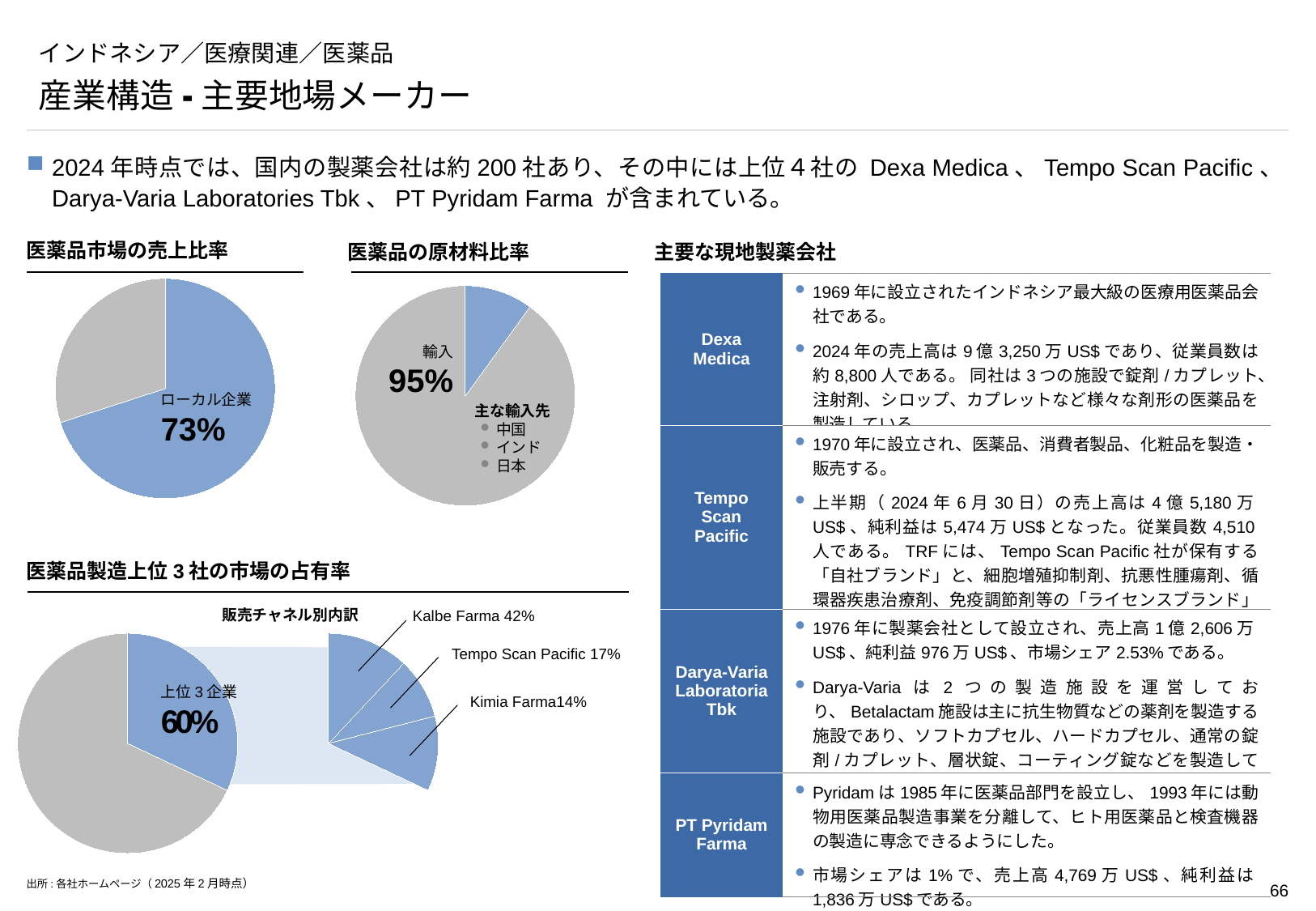

# インドネシア／医療関連／医薬品
産業構造-主要地場メーカー
2024年時点では、国内の製薬会社は約200社あり、その中には上位４社の Dexa Medica、Tempo Scan Pacific、Darya-Varia Laboratories Tbk、PT Pyridam Farma が含まれている。
医薬品市場の売上比率
主要な現地製薬会社
医薬品の原材料比率
| Dexa Medica | 1969年に設立されたインドネシア最大級の医療用医薬品会社である。 2024年の売上高は9億3,250万US$であり、従業員数は約8,800人である。 同社は3つの施設で錠剤/カプレット、注射剤、シロップ、カプレットなど様々な剤形の医薬品を製造している。 |
| --- | --- |
| Tempo Scan Pacific | 1970年に設立され、医薬品、消費者製品、化粧品を製造・販売する。 上半期（2024年6月30日）の売上高は4億5,180万US$、純利益は5,474万US$となった。従業員数4,510人である。TRFには、Tempo Scan Pacific社が保有する「自社ブランド」と、細胞増殖抑制剤、抗悪性腫瘍剤、循環器疾患治療剤、免疫調節剤等の「ライセンスブランド」の2つの製品カテゴリーがある。 |
| Darya-Varia Laboratoria Tbk | 1976年に製薬会社として設立され、売上高1億2,606万US$、純利益976万US$、市場シェア2.53%である。 Darya-Variaは2つの製造施設を運営しており、Betalactam施設は主に抗生物質などの薬剤を製造する施設であり、ソフトカプセル、ハードカプセル、通常の錠剤/カプレット、層状錠、コーティング錠などを製造している。 |
| PT Pyridam Farma | Pyridamは1985年に医薬品部門を設立し、1993年には動物用医薬品製造事業を分離して、ヒト用医薬品と検査機器の製造に専念できるようにした。 市場シェアは1%で、売上高4,769万US$、純利益は1,836万US$である。 |

### Chart

| Category | 売上高 |
|---|---|
| うち海外 | 70.0 |
| その他 | 30.0 |

### Chart

| Category | 売上高 |
|---|---|
| うち海外 | 10.0 |
輸入
95%
ローカル企業
73%
主な輸入先
中国
インド
日本
医薬品製造上位3社の市場の占有率
販売チャネル別内訳
Kalbe Farma 42%

### Chart

| Category | 売上高 |
|---|---|
| うち海外 | 32.0 |
| その他 | 68.0 |

### Chart

| Category | 売上高 |
|---|---|
| うち海外 | 12.0 |
| その他 | 9.0 |
Tempo Scan Pacific 17%

上位3企業
60%
Kimia Farma14%
出所:各社ホームページ（2025年2月時点）